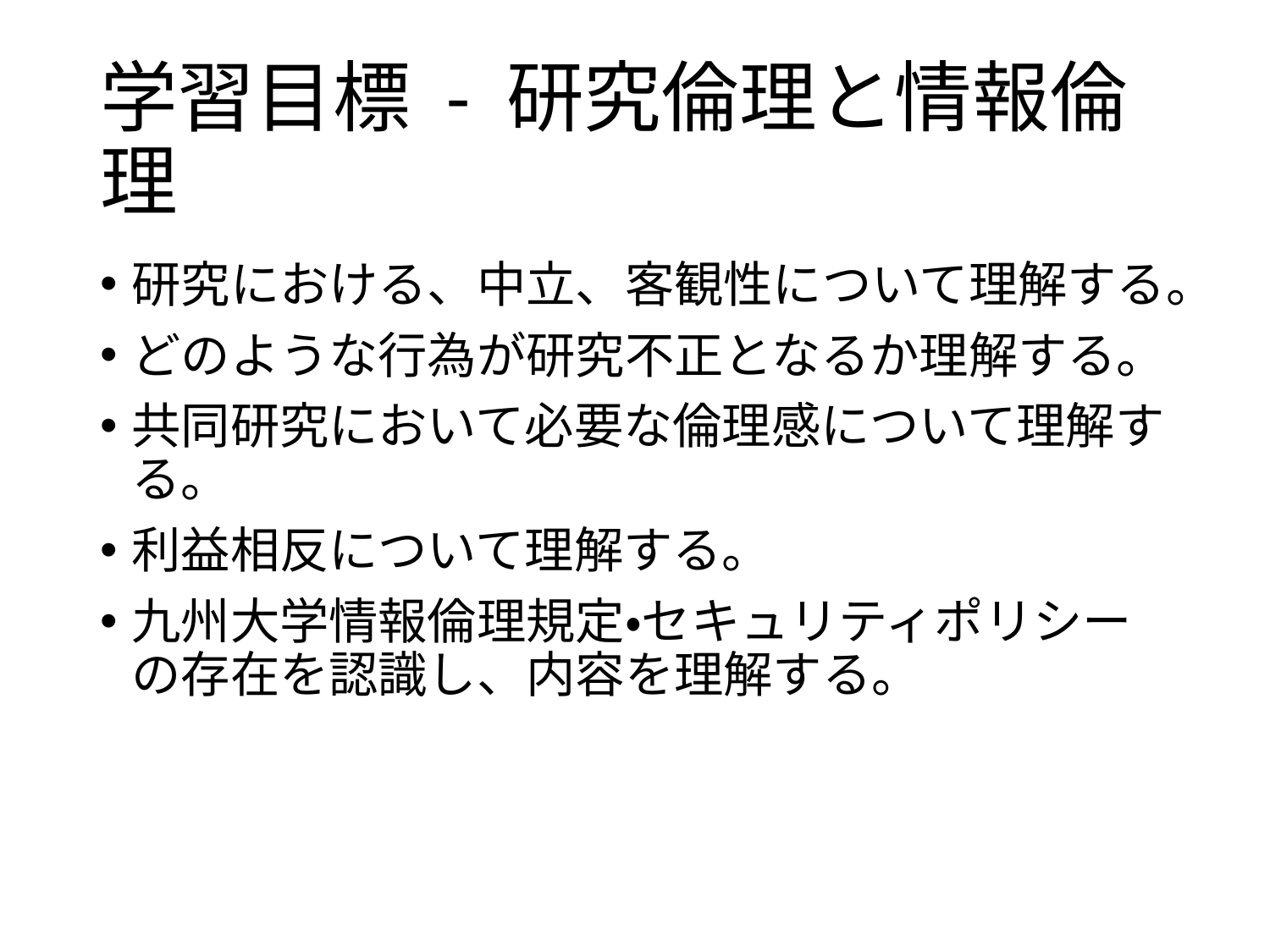

# 学習目標 - 研究倫理と情報倫理
研究における、中立、客観性について理解する。
どのような行為が研究不正となるか理解する。
共同研究において必要な倫理感について理解する。
利益相反について理解する。
九州大学情報倫理規定・セキュリティポリシーの存在を認識し、内容を理解する。